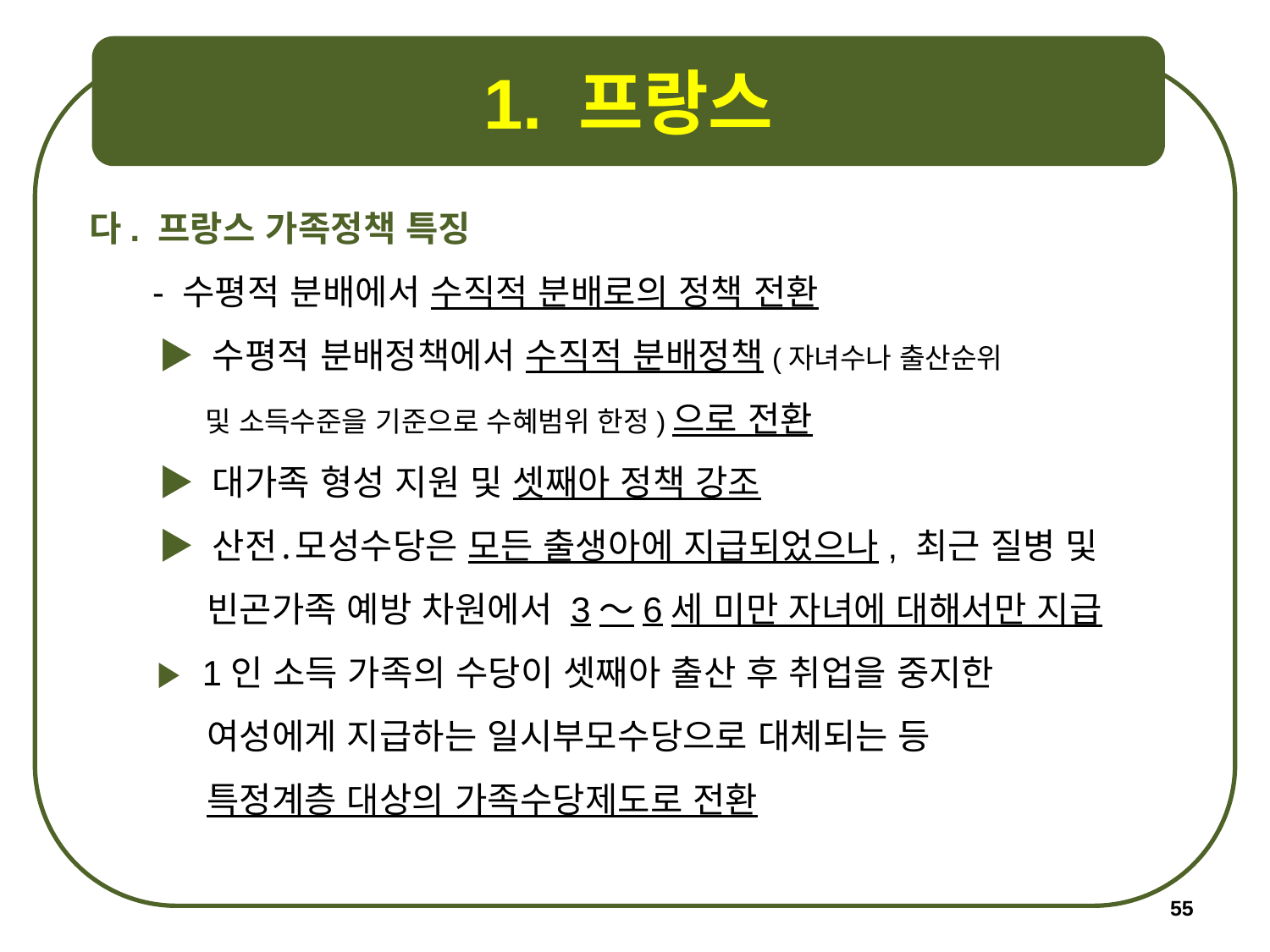

1. 프랑스

다. 프랑스 가족정책 특징
- 수평적 분배에서 수직적 분배로의 정책 전환
       ▶ 수평적 분배정책에서 수직적 분배정책(자녀수나 출산순위
              및 소득수준을 기준으로 수혜범위 한정)으로 전환
       ▶ 대가족 형성 지원 및 셋째아 정책 강조
       ▶ 산전․모성수당은 모든 출생아에 지급되었으나, 최근 질병 및
           빈곤가족 예방 차원에서 3～6세 미만 자녀에 대해서만 지급
       ▶ 1인 소득 가족의 수당이 셋째아 출산 후 취업을 중지한
           여성에게 지급하는 일시부모수당으로 대체되는 등
           특정계층 대상의 가족수당제도로 전환
55